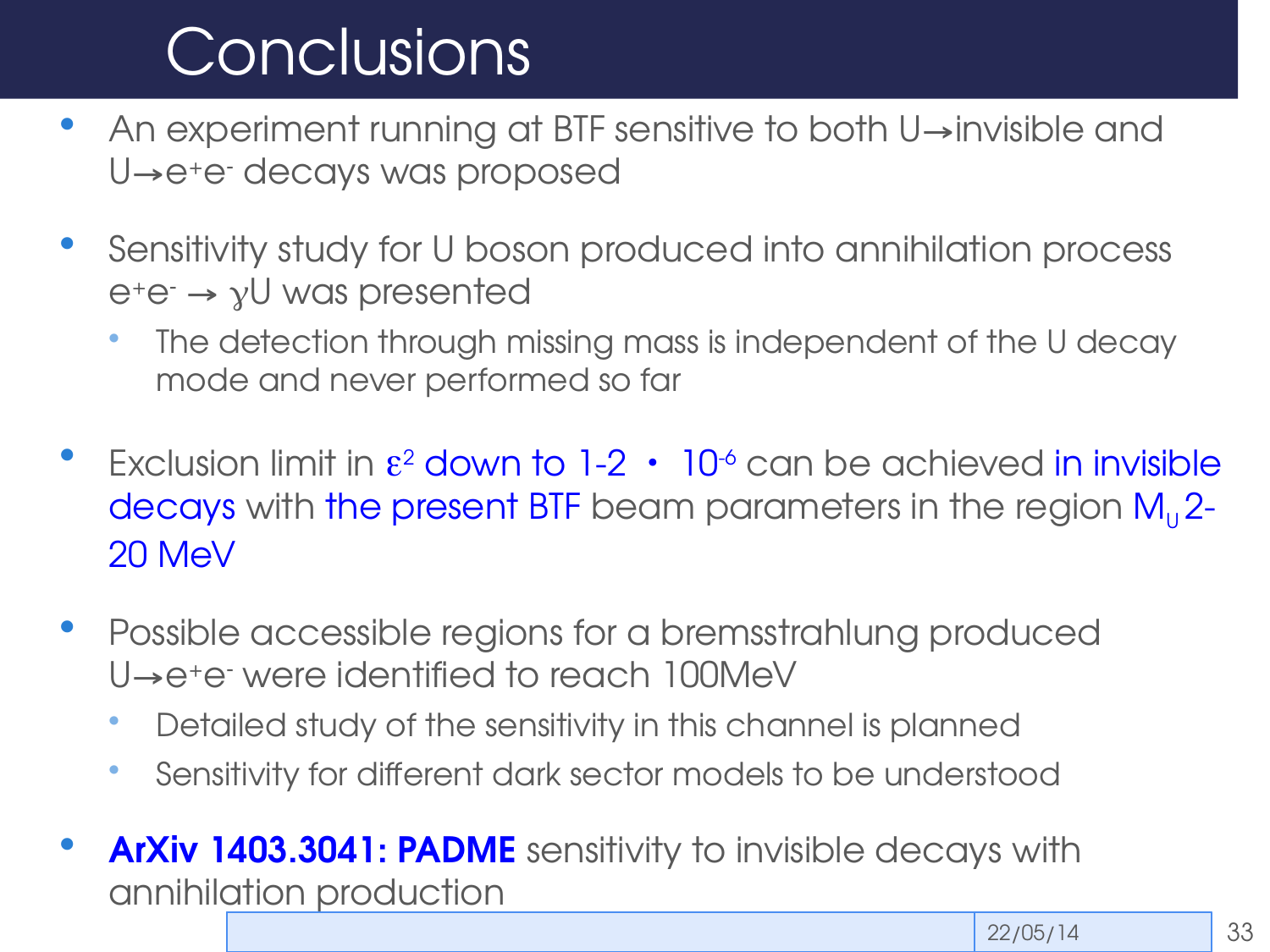

# Conclusions
An experiment running at BTF sensitive to both U→invisible and U→e+e− decays was proposed
Sensitivity study for U boson produced into annihilation process   e+e− → γU was presented
The detection through missing mass is independent of the U decay mode and never performed so far
Exclusion limit in ε2 down to 1-2・10-6 can be achieved in invisible decays with the present BTF beam parameters in the region MU 2-20 MeV
Possible accessible regions for a bremsstrahlung produced U→e+e− were identified to reach 100MeV
Detailed study of the sensitivity in this channel is planned
Sensitivity for different dark sector models to be understood
ArXiv 1403.3041: PADME sensitivity to invisible decays with annihilation production
Mauro Raggi & Venelin Kozhuharov - I.N.F.N. - LNF
22/05/14
33